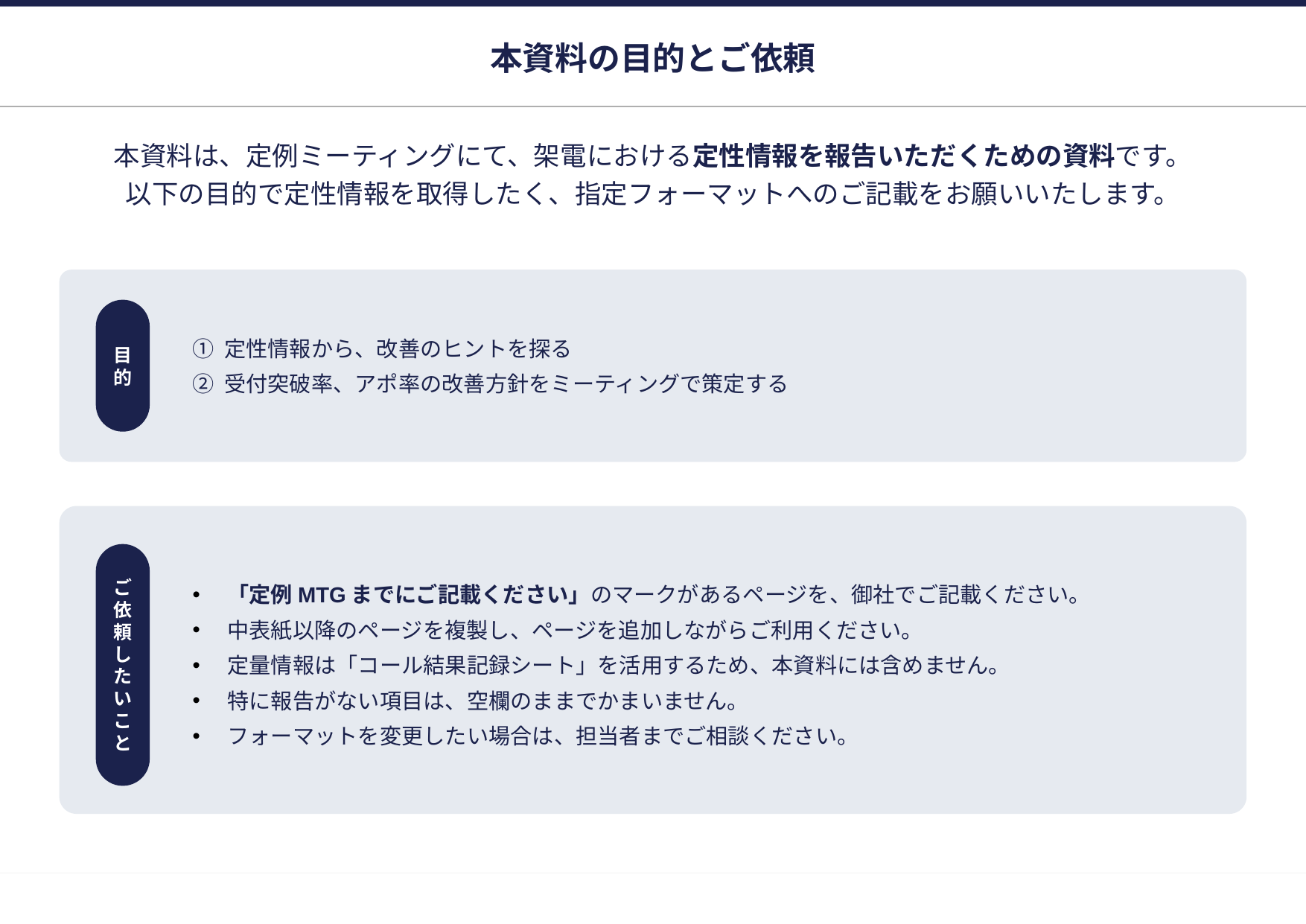

# 本資料の目的とご依頼
本資料は、定例ミーティングにて、架電における定性情報を報告いただくための資料です。
以下の目的で定性情報を取得したく、指定フォーマットへのご記載をお願いいたします。

① 定性情報から、改善のヒントを探る
② 受付突破率、アポ率の改善方針をミーティングで策定する
目的

ご依頼したいこと
「定例MTGまでにご記載ください」のマークがあるページを、御社でご記載ください。
中表紙以降のページを複製し、ページを追加しながらご利用ください。
定量情報は「コール結果記録シート」を活用するため、本資料には含めません。
特に報告がない項目は、空欄のままでかまいません。
フォーマットを変更したい場合は、担当者までご相談ください。